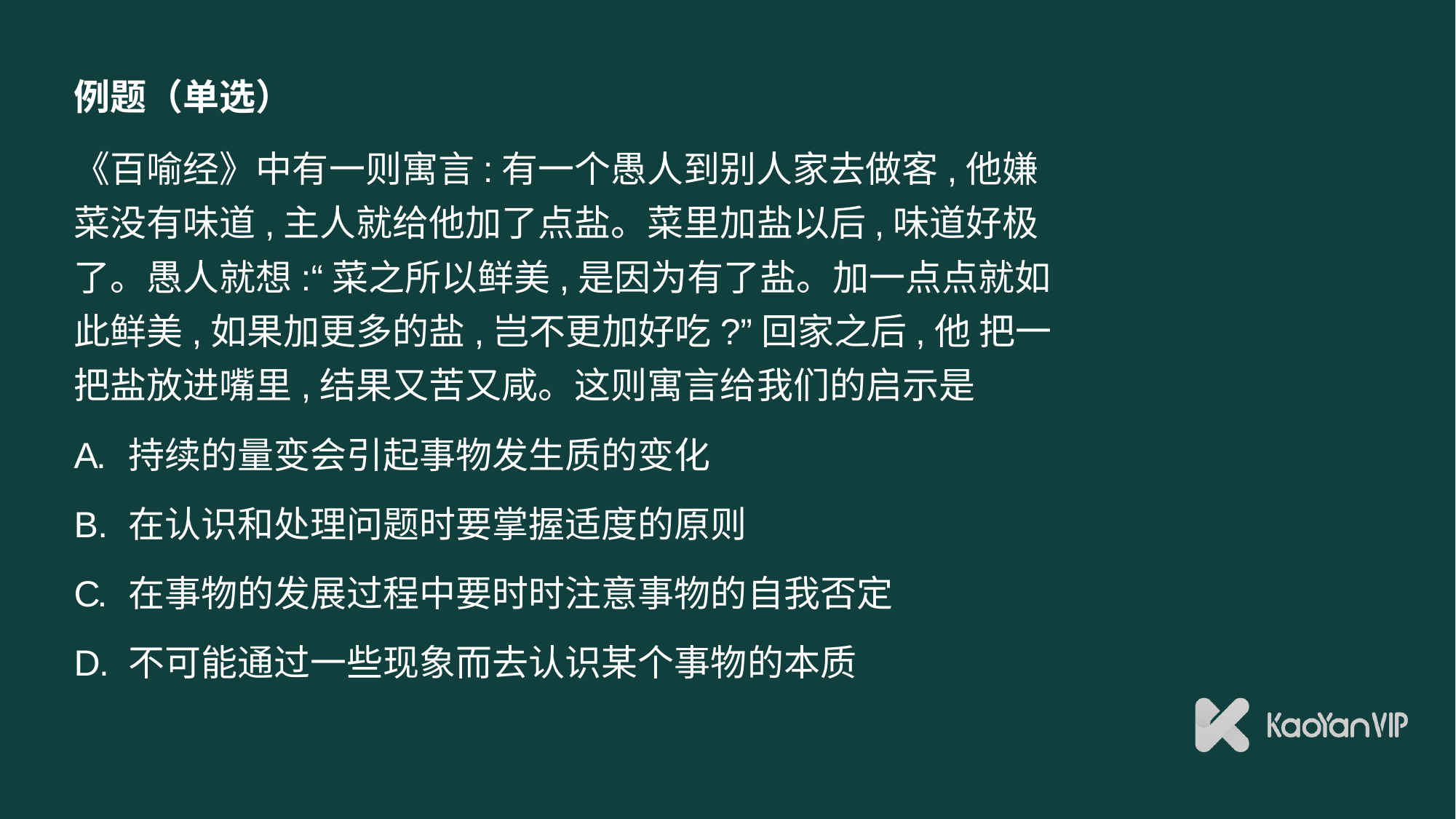

# 例题（单选）
《百喻经》中有一则寓言:有一个愚人到别人家去做客,他嫌菜没有味道,主人就给他加了点盐。菜里加盐以后,味道好极 了。愚人就想:“菜之所以鲜美,是因为有了盐。加一点点就如此鲜美,如果加更多的盐,岂不更加好吃?”回家之后,他 把一把盐放进嘴里,结果又苦又咸。这则寓言给我们的启示是
持续的量变会引起事物发生质的变化
在认识和处理问题时要掌握适度的原则
在事物的发展过程中要时时注意事物的自我否定
不可能通过一些现象而去认识某个事物的本质